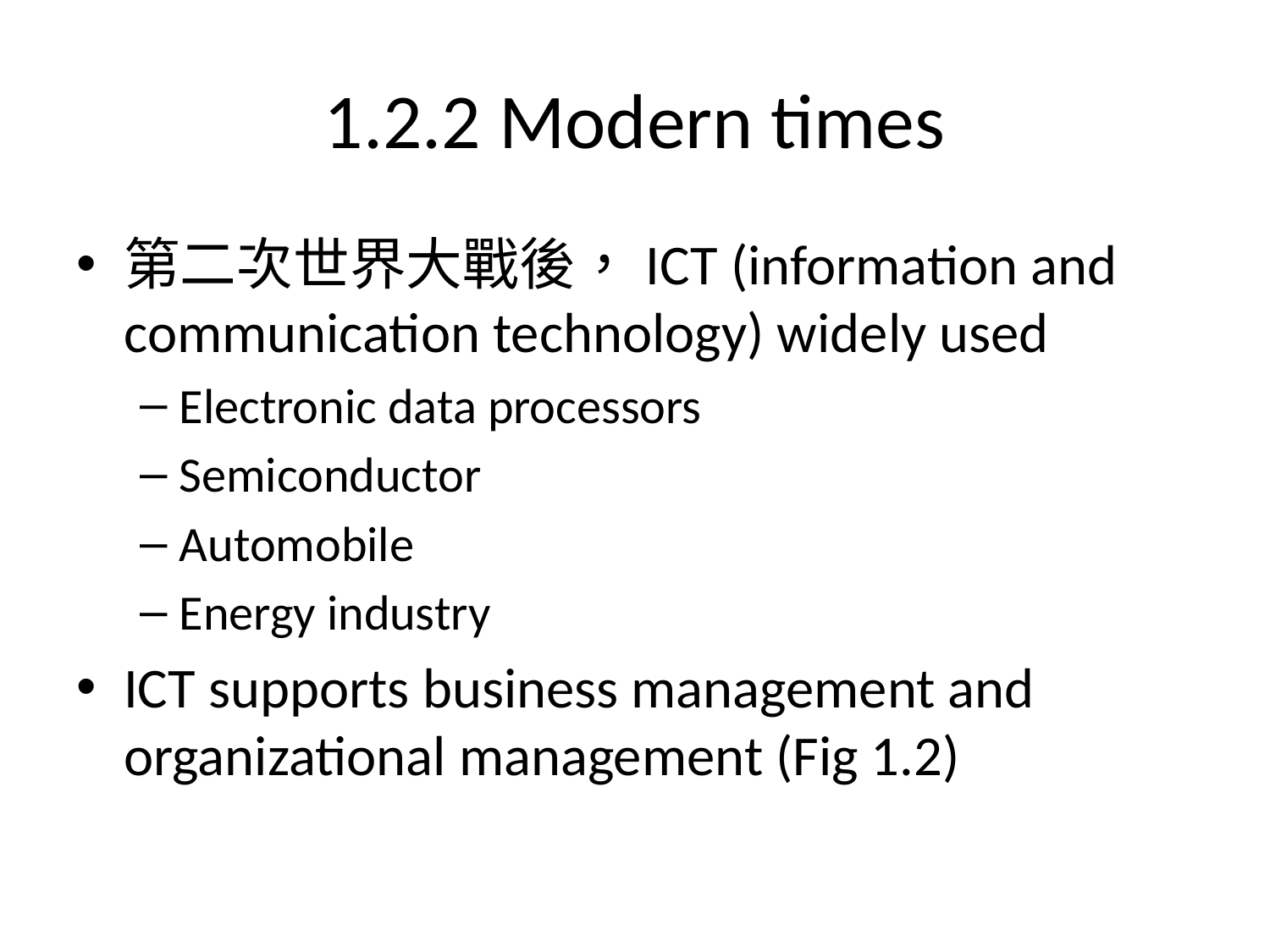

# 1.2.2 Modern times
第二次世界大戰後，ICT (information and communication technology) widely used
Electronic data processors
Semiconductor
Automobile
Energy industry
ICT supports business management and organizational management (Fig 1.2)